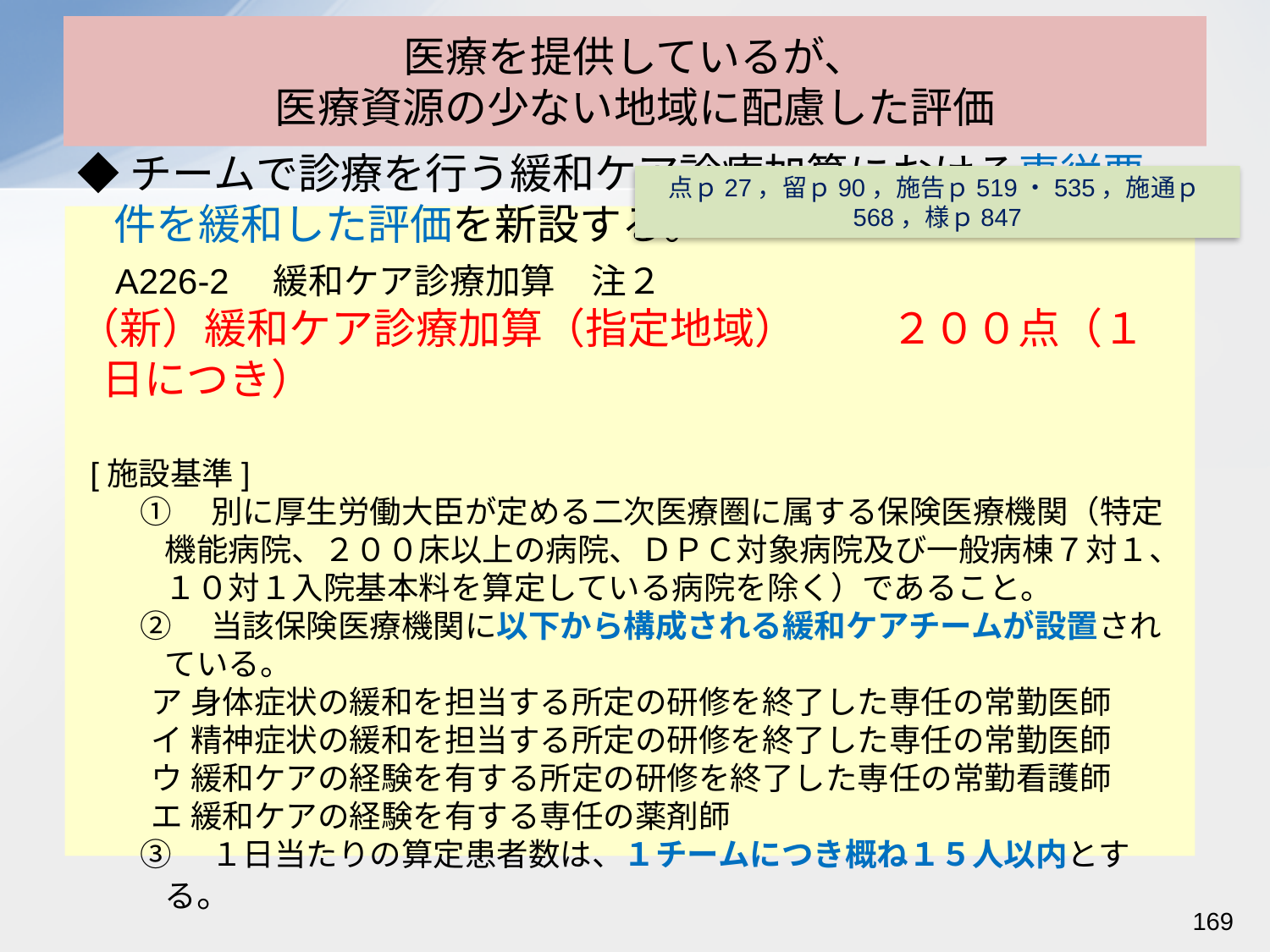

# 医療を提供しているが、 医療資源の少ない地域に配慮した評価
点ｐ27，留ｐ90，施告ｐ519・535，施通ｐ568，様ｐ847
◆チームで診療を行う緩和ケア診療加算における専従要件を緩和した評価を新設する。
A226-2　緩和ケア診療加算　注２
（新）緩和ケア診療加算（指定地域）　 　２００点（１日につき）

[施設基準]
①　別に厚生労働大臣が定める二次医療圏に属する保険医療機関（特定機能病院、２００床以上の病院、ＤＰＣ対象病院及び一般病棟７対１、１０対１入院基本料を算定している病院を除く）であること。
②　当該保険医療機関に以下から構成される緩和ケアチームが設置されている。
ア 身体症状の緩和を担当する所定の研修を終了した専任の常勤医師
イ 精神症状の緩和を担当する所定の研修を終了した専任の常勤医師
ウ 緩和ケアの経験を有する所定の研修を終了した専任の常勤看護師
エ 緩和ケアの経験を有する専任の薬剤師
③　１日当たりの算定患者数は、１チームにつき概ね１５人以内とする。
169